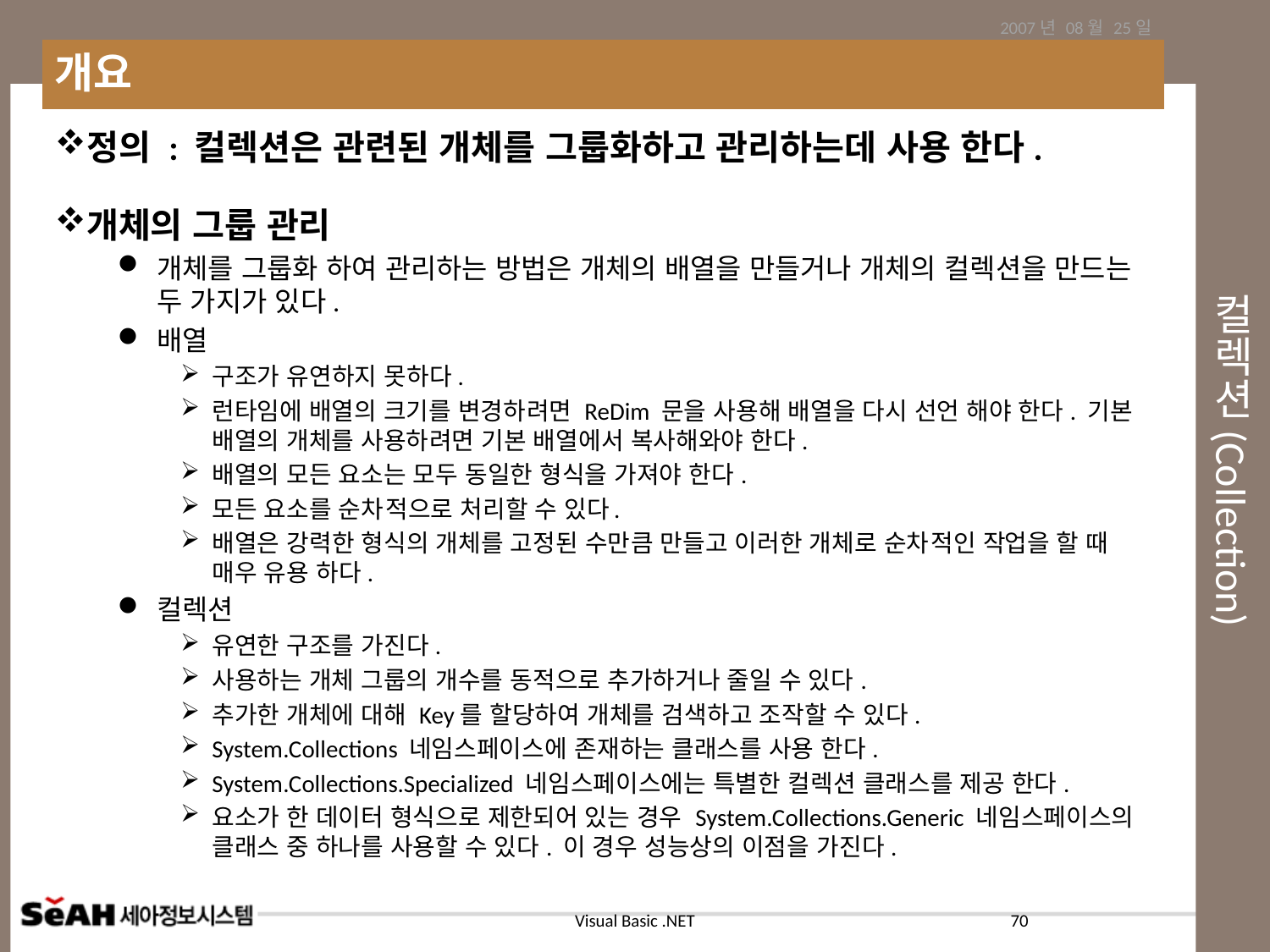

2007년 08월 25일
개요
# 컬렉션(Collection)
정의 : 컬렉션은 관련된 개체를 그룹화하고 관리하는데 사용 한다.

개체의 그룹 관리
개체를 그룹화 하여 관리하는 방법은 개체의 배열을 만들거나 개체의 컬렉션을 만드는 두 가지가 있다.
배열
구조가 유연하지 못하다.
런타임에 배열의 크기를 변경하려면 ReDim 문을 사용해 배열을 다시 선언 해야 한다. 기본 배열의 개체를 사용하려면 기본 배열에서 복사해와야 한다.
배열의 모든 요소는 모두 동일한 형식을 가져야 한다.
모든 요소를 순차적으로 처리할 수 있다.
배열은 강력한 형식의 개체를 고정된 수만큼 만들고 이러한 개체로 순차적인 작업을 할 때 매우 유용 하다.
컬렉션
유연한 구조를 가진다.
사용하는 개체 그룹의 개수를 동적으로 추가하거나 줄일 수 있다.
추가한 개체에 대해 Key를 할당하여 개체를 검색하고 조작할 수 있다.
System.Collections 네임스페이스에 존재하는 클래스를 사용 한다.
System.Collections.Specialized 네임스페이스에는 특별한 컬렉션 클래스를 제공 한다.
요소가 한 데이터 형식으로 제한되어 있는 경우 System.Collections.Generic 네임스페이스의 클래스 중 하나를 사용할 수 있다. 이 경우 성능상의 이점을 가진다.
70
Visual Basic .NET